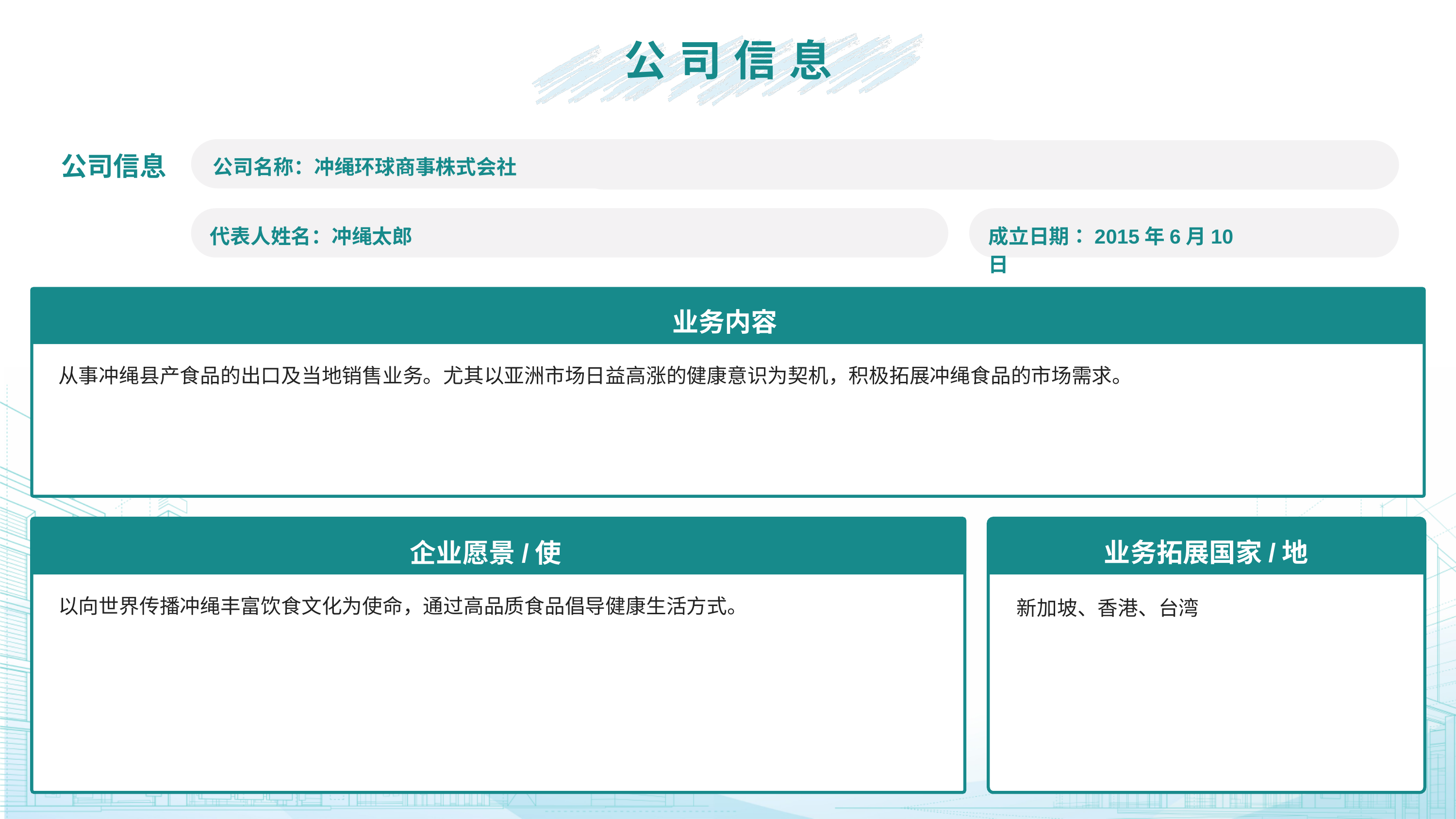

公司信息

公司信息
公司名称：冲绳环球商事株式会社

代表人姓名：冲绳太郎
成立日期：2015年6月10日

业务内容

从事冲绳县产食品的出口及当地销售业务。尤其以亚洲市场日益高涨的健康意识为契机，积极拓展冲绳食品的市场需求。

业务拓展国家/地区
企业愿景/使命

以向世界传播冲绳丰富饮食文化为使命，通过高品质食品倡导健康生活方式。
新加坡、香港、台湾